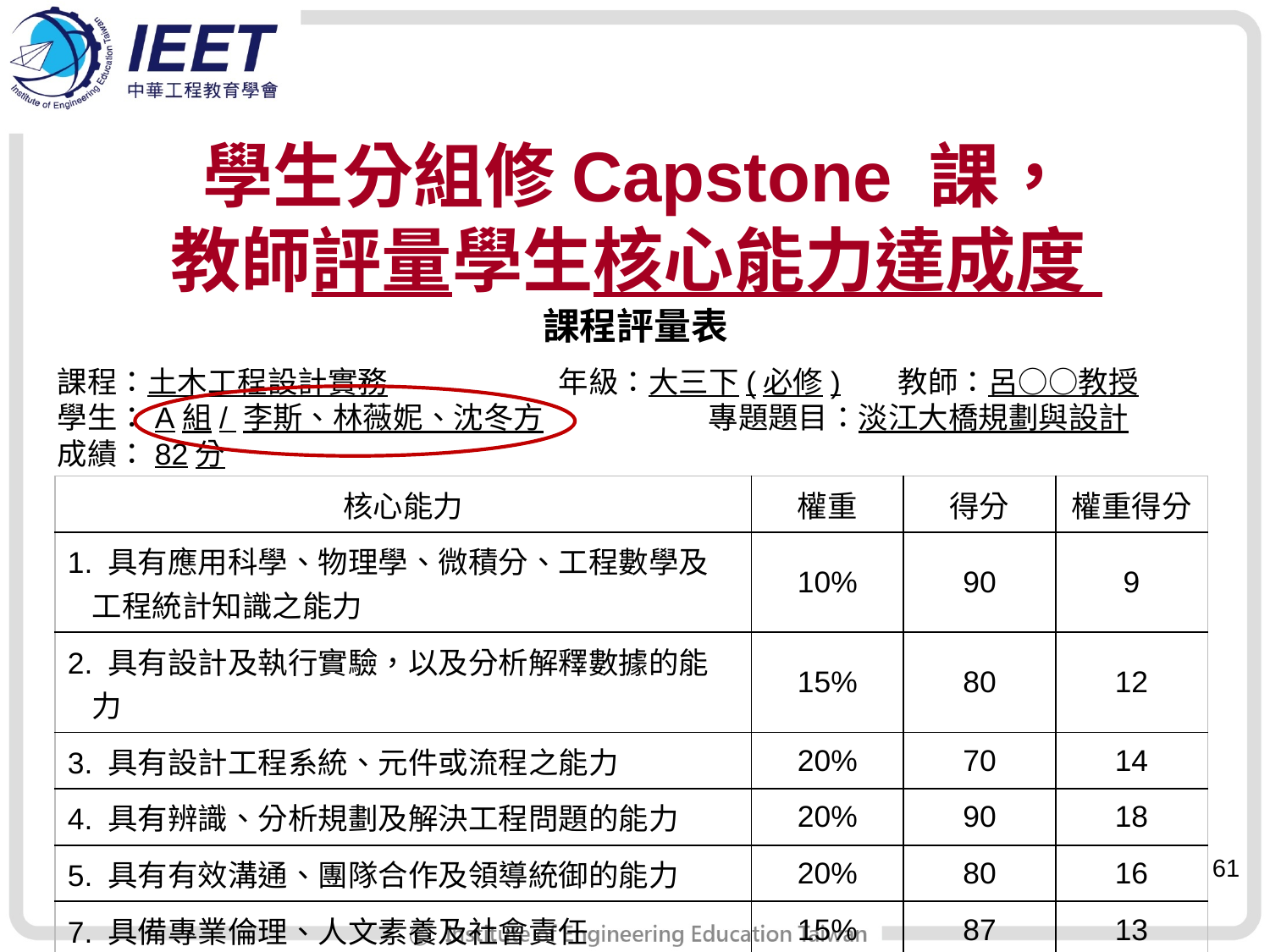

# 學生分組修Capstone 課， 教師評量學生核心能力達成度
課程評量表
課程：土木工程設計實務　　　　　   年級：大三下(必修)　   教師：呂○○教授
學生：A組/ 李斯、林薇妮、沈冬方　   　　        專題題目：淡江大橋規劃與設計
成績：82分

| 核心能力 | 權重 | 得分 | 權重得分 |
| --- | --- | --- | --- |
| 1. 具有應用科學、物理學、微積分、工程數學及工程統計知識之能力 | 10% | 90 | 9 |
| 2. 具有設計及執行實驗，以及分析解釋數據的能力 | 15% | 80 | 12 |
| 3. 具有設計工程系統、元件或流程之能力 | 20% | 70 | 14 |
| 4. 具有辨識、分析規劃及解決工程問題的能力 | 20% | 90 | 18 |
| 5. 具有有效溝通、團隊合作及領導統御的能力 | 20% | 80 | 16 |
| 7. 具備專業倫理、人文素養及社會責任 | 15% | 87 | 13 |
| 總分 |  |  | 82 |
61